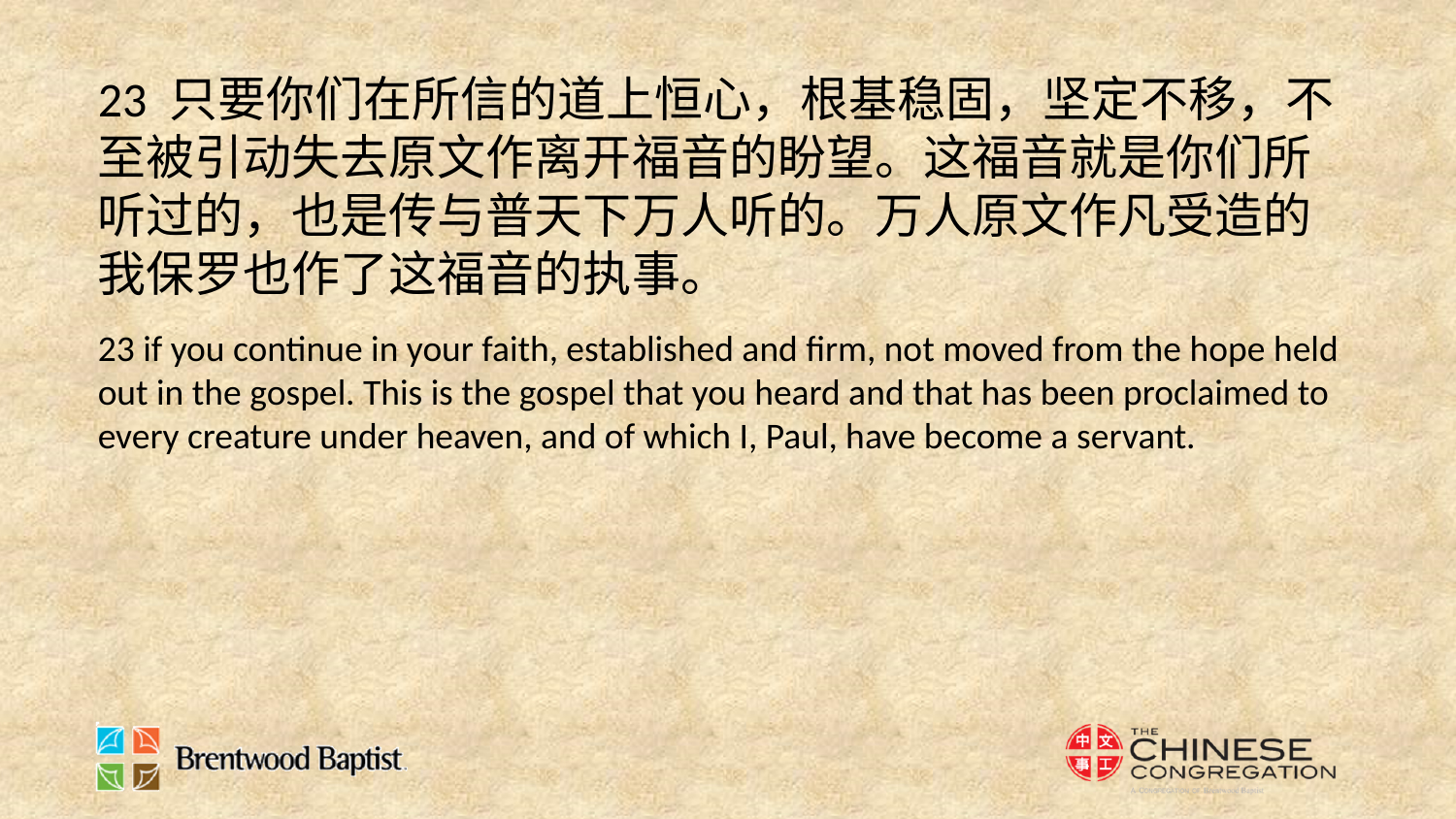

23 只要你们在所信的道上恒心，根基稳固，坚定不移，不至被引动失去原文作离开福音的盼望。这福音就是你们所听过的，也是传与普天下万人听的。万人原文作凡受造的我保罗也作了这福音的执事。

23 if you continue in your faith, established and firm, not moved from the hope held out in the gospel. This is the gospel that you heard and that has been proclaimed to every creature under heaven, and of which I, Paul, have become a servant.